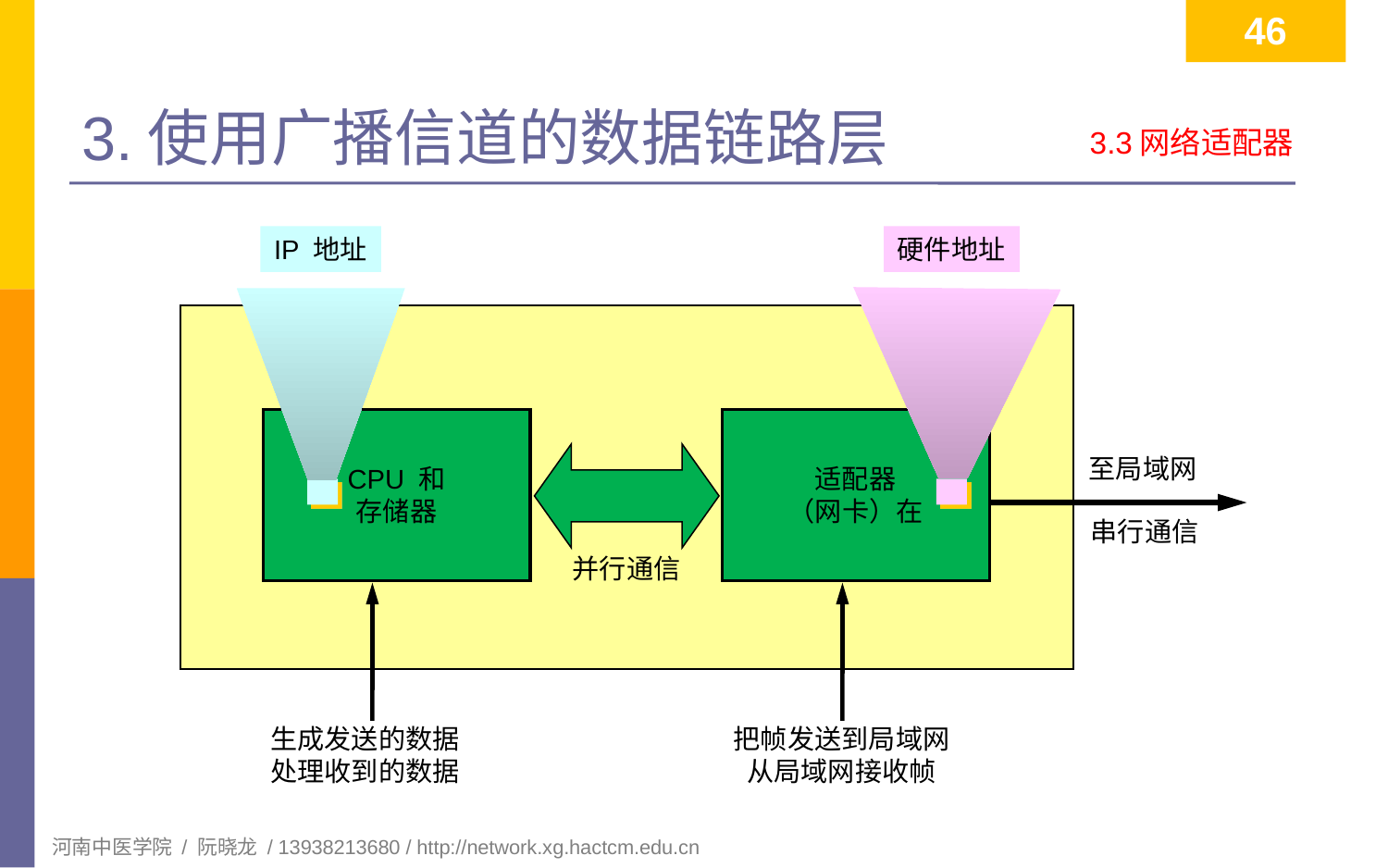

46
# 3.使用广播信道的数据链路层
3.3网络适配器
硬件地址
IP 地址

CPU 和
存储器
适配器
（网卡）在

至局域网

串行通信
并行通信

生成发送的数据
处理收到的数据
把帧发送到局域网
从局域网接收帧